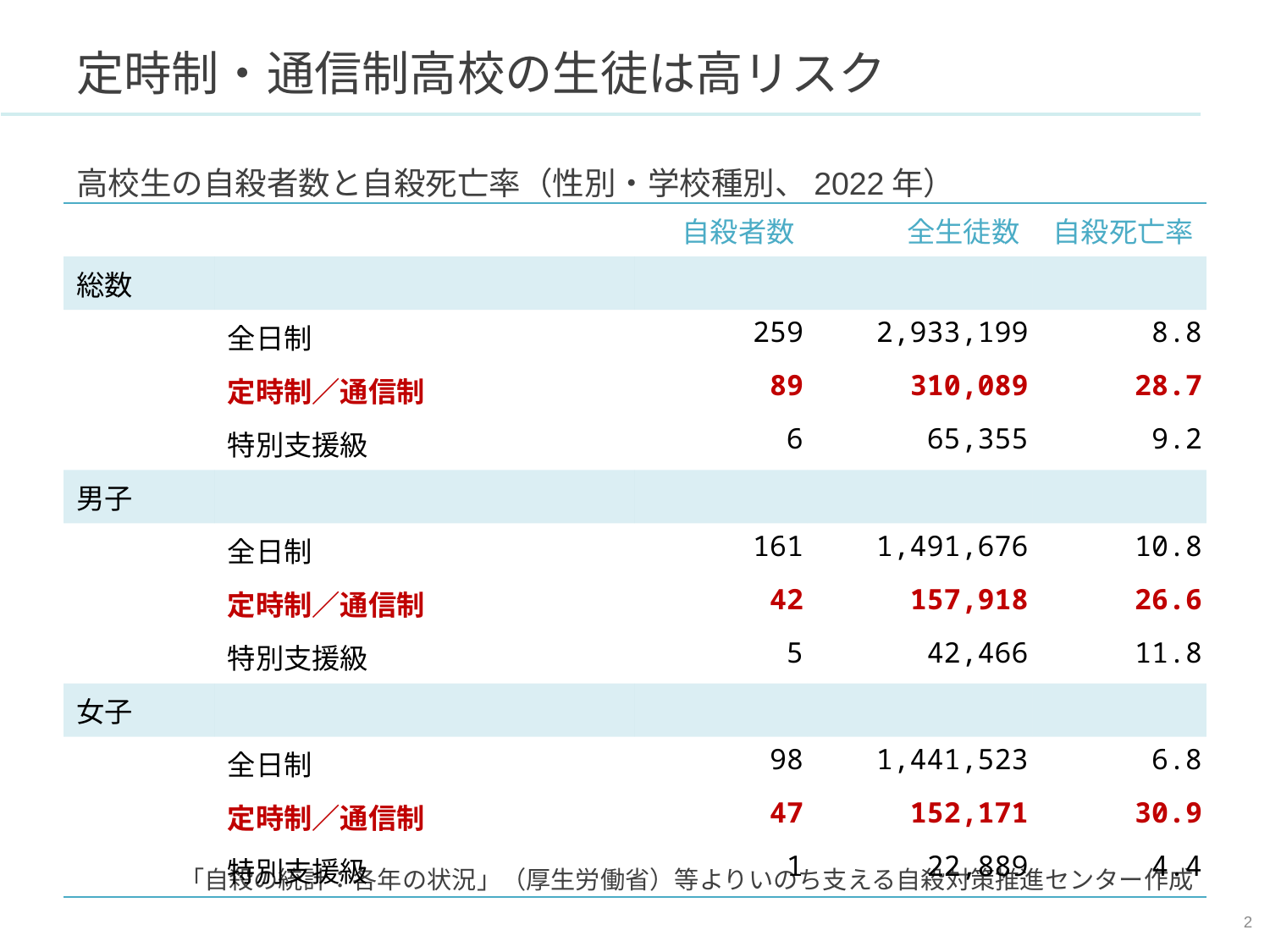

# 定時制・通信制高校の生徒は高リスク
高校生の自殺者数と自殺死亡率（性別・学校種別、2022年）
|  |  | 自殺者数 | 全生徒数 | 自殺死亡率 |
| --- | --- | --- | --- | --- |
| 総数 |  |  |  |  |
|  | 全日制 | 259 | 2,933,199 | 8.8 |
|  | 定時制／通信制 | 89 | 310,089 | 28.7 |
|  | 特別支援級 | 6 | 65,355 | 9.2 |
| 男子 |  |  |  |  |
|  | 全日制 | 161 | 1,491,676 | 10.8 |
|  | 定時制／通信制 | 42 | 157,918 | 26.6 |
|  | 特別支援級 | 5 | 42,466 | 11.8 |
| 女子 |  |  |  |  |
|  | 全日制 | 98 | 1,441,523 | 6.8 |
|  | 定時制／通信制 | 47 | 152,171 | 30.9 |
|  | 特別支援級 | 1 | 22,889 | 4.4 |
「自殺の統計：各年の状況」（厚生労働省）等よりいのち支える自殺対策推進センター作成
2